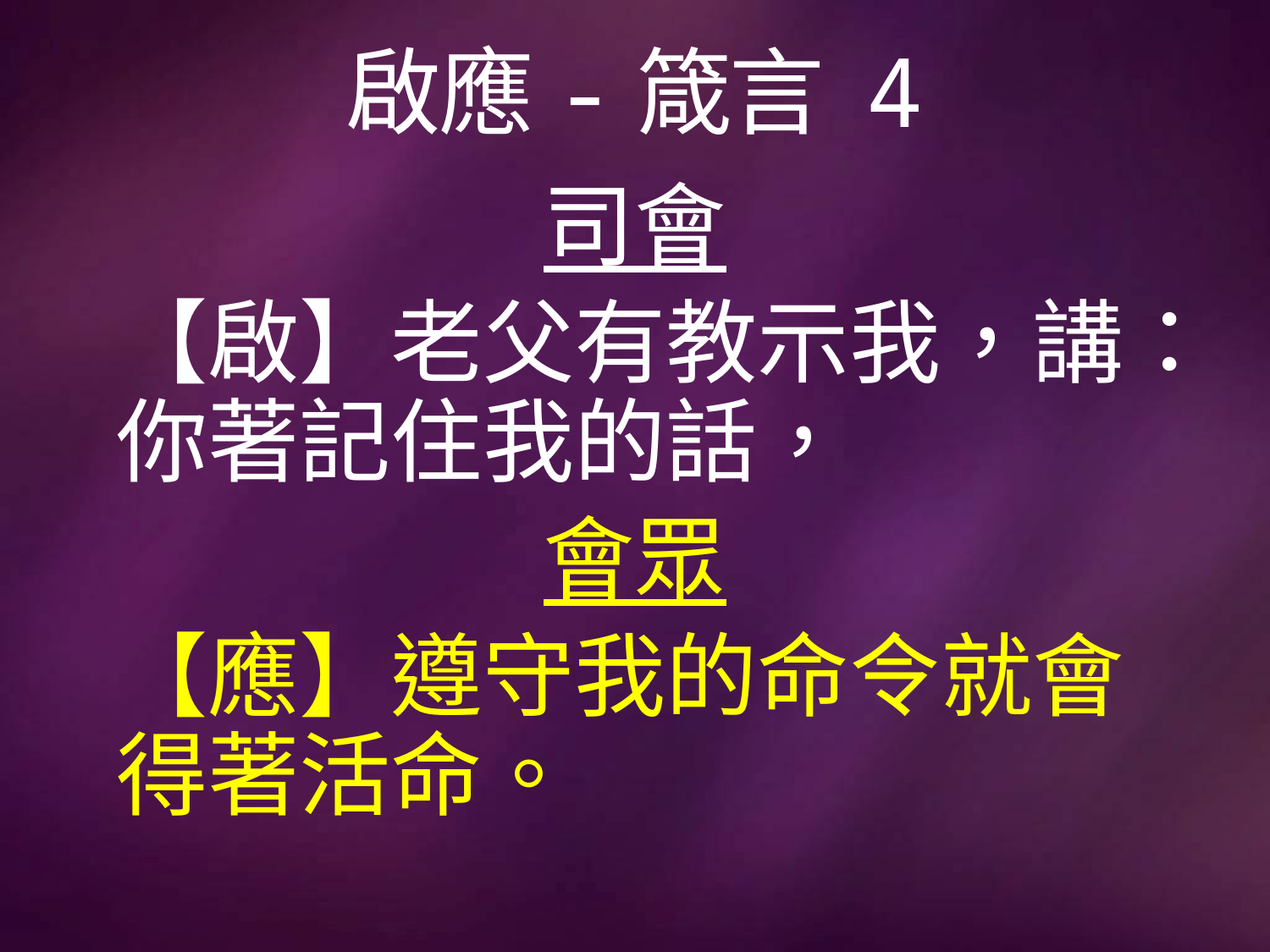

# 啟應-箴言 4
司會
【啟】老父有教示我，講：你著記住我的話，
會眾
【應】遵守我的命令就會得著活命。